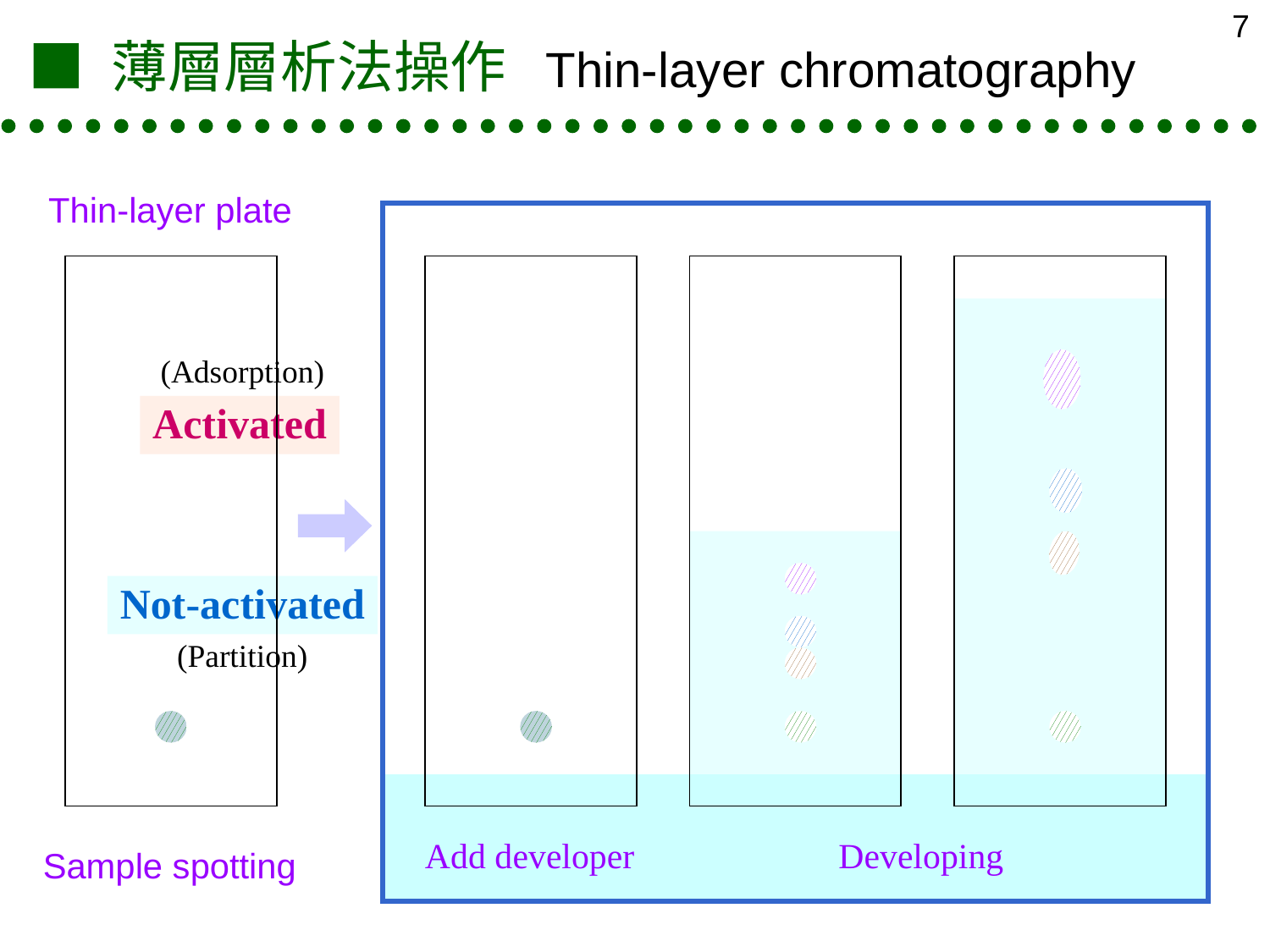

7
■ 薄層層析法操作  Thin-layer chromatography

Thin-layer plate

(Adsorption)
Activated

Not-activated
(Partition)

Add developer
Developing
Sample spotting